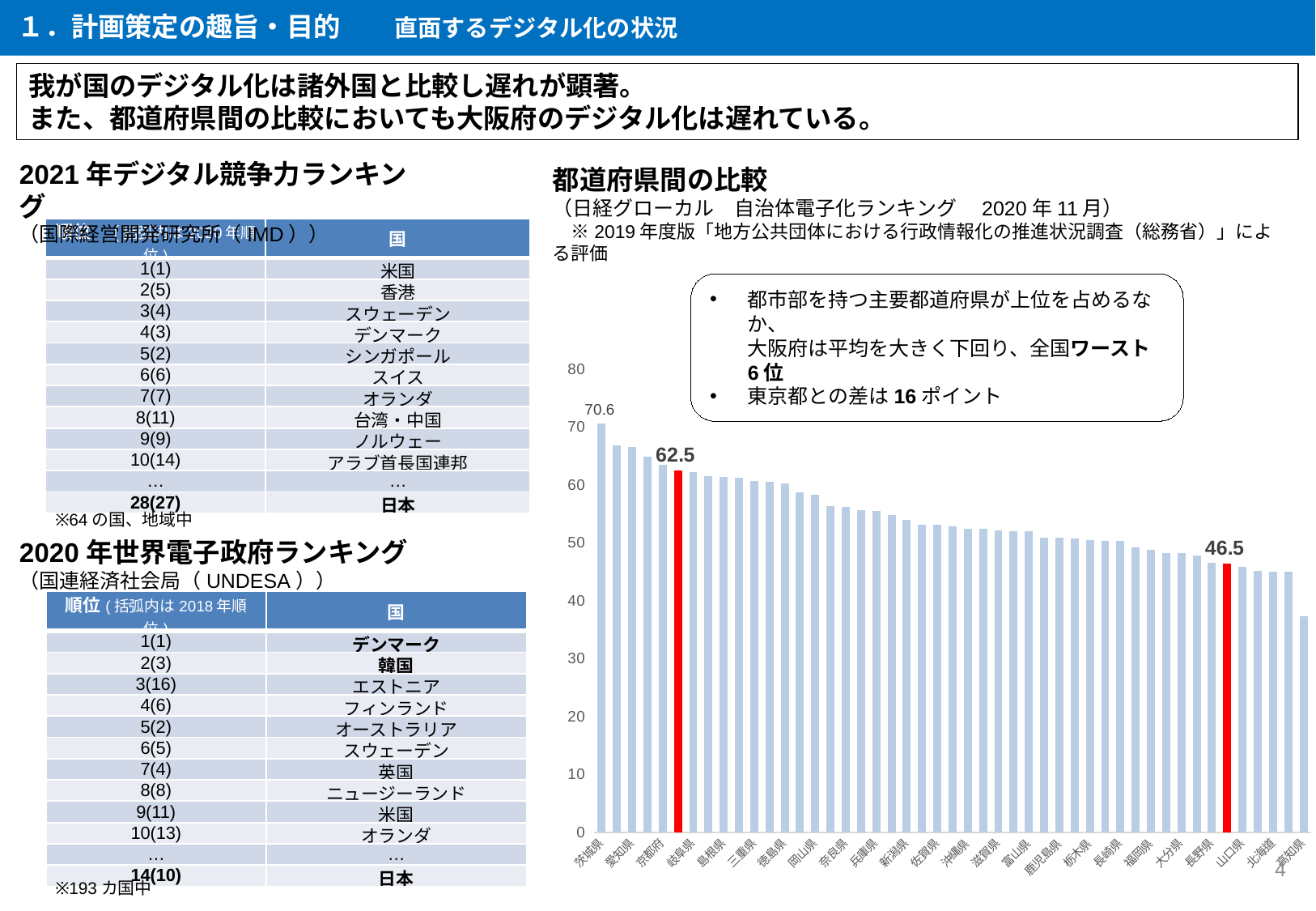

１．計画策定の趣旨・目的　　直面するデジタル化の状況
我が国のデジタル化は諸外国と比較し遅れが顕著。
また、都道府県間の比較においても大阪府のデジタル化は遅れている。
2021年デジタル競争力ランキング
（国際経営開発研究所（IMD））
都道府県間の比較
（日経グローカル　自治体電子化ランキング　2020年11月）
　※2019年度版「地方公共団体における行政情報化の推進状況調査（総務省）」による評価
| 順位　(括弧内は2020年順位) | 国 |
| --- | --- |
| 1(1) | 米国 |
| 2(5) | 香港 |
| 3(4) | スウェーデン |
| 4(3) | デンマーク |
| 5(2) | シンガポール |
| 6(6) | スイス |
| 7(7) | オランダ |
| 8(11) | 台湾・中国 |
| 9(9) | ノルウェー |
| 10(14) | アラブ首長国連邦 |
| … | … |
| 28(27) | 日本 |
都市部を持つ主要都道府県が上位を占めるなか、
大阪府は平均を大きく下回り、全国ワースト6位
東京都との差は16ポイント

### Chart

| Category | 総合点 |
|---|---|
| 茨城県 | 70.6 |
| 神奈川県 | 66.8 |
| 愛知県 | 66.5 |
| 静岡県 | 64.9 |
| 京都府 | 63.5 |
| 東京都 | 62.5 |
| 岐阜県 | 62.2 |
| 千葉県 | 61.5 |
| 島根県 | 61.33 |
| 宮崎県 | 61.3 |
| 三重県 | 60.7 |
| 埼玉県 | 60.5 |
| 徳島県 | 60.3 |
| 和歌山県 | 58.8 |
| 岡山県 | 58.3 |
| 香川県 | 56.32 |
| 奈良県 | 56.27 |
| 熊本県 | 55.7 |
| 兵庫県 | 55.5 |
| 山梨県 | 54.8 |
| 新潟県 | 54.0 |
| 岩手県 | 53.2 |
| 佐賀県 | 53.1 |
| 秋田県 | 52.8 |
| 沖縄県 | 52.5 |
| 鳥取県 | 52.5 |
| 滋賀県 | 52.2 |
| 群馬県 | 52.0 |
| 富山県 | 52.0 |
| 福井県 | 50.93 |
| 鹿児島県 | 50.88 |
| 山形県 | 50.7 |
| 栃木県 | 50.5 |
| 愛媛県 | 50.42 |
| 長崎県 | 50.38 |
| 青森県 | 49.3 |
| 福岡県 | 48.8 |
| 広島県 | 48.3 |
| 大分県 | 48.2 |
| 宮城県 | 47.9 |
| 長野県 | 46.52 |
| 大阪府 | 46.47 |
| 山口県 | 45.9 |
| 福島県 | 45.12 |
| 北海道 | 45.08 |
| 石川県 | 45.07 |
| 高知県 | 37.3 |
※64の国、地域中
2020年世界電子政府ランキング
（国連経済社会局（UNDESA））
| 順位(括弧内は2018年順位) | 国 |
| --- | --- |
| 1(1) | デンマーク |
| 2(3) | 韓国 |
| 3(16) | エストニア |
| 4(6) | フィンランド |
| 5(2) | オーストラリア |
| 6(5) | スウェーデン |
| 7(4) | 英国 |
| 8(8) | ニュージーランド |
| 9(11) | 米国 |
| 10(13) | オランダ |
| … | … |
| 14(10) | 日本 |
4
※193カ国中